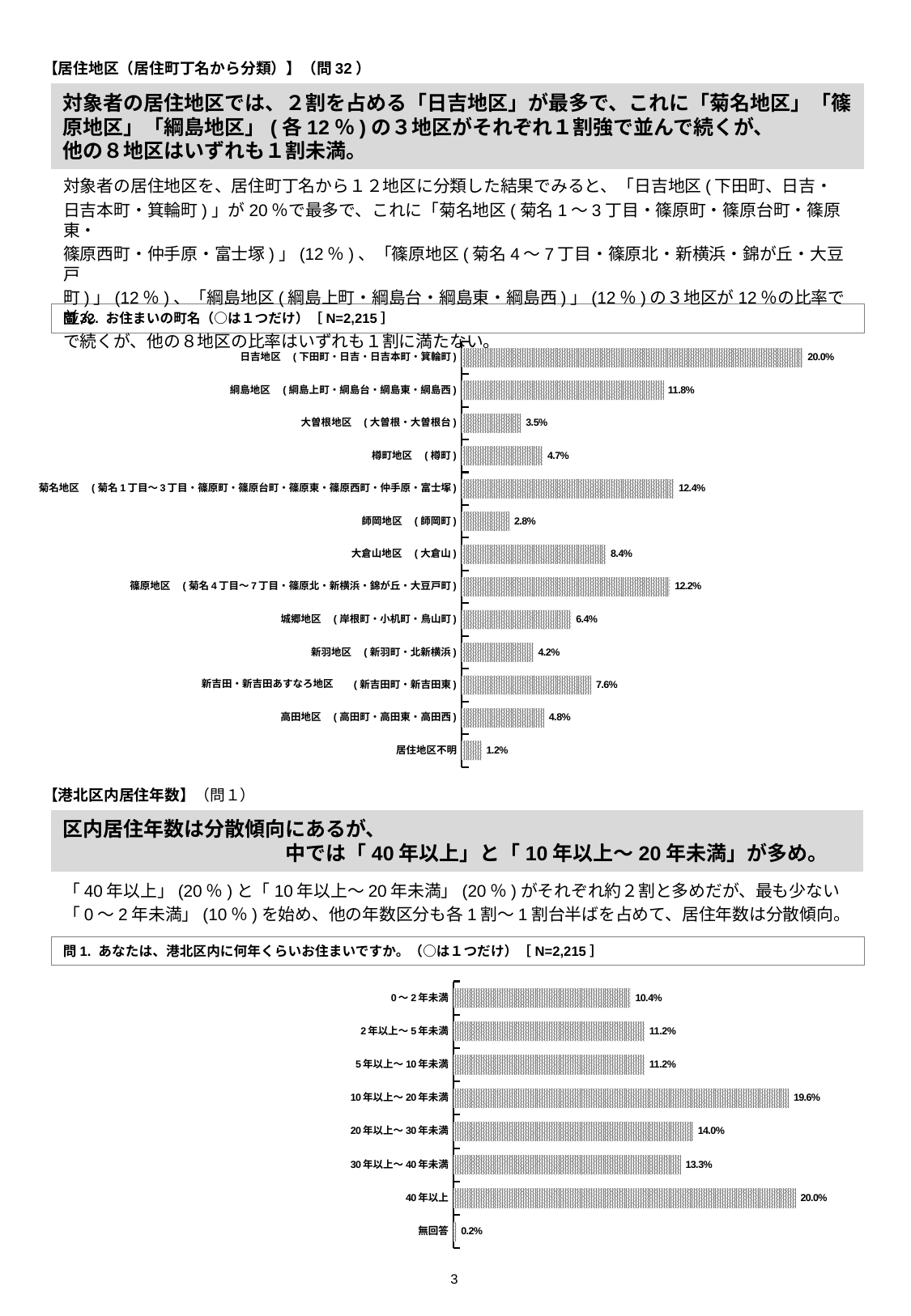

【居住地区（居住町丁名から分類）】（問32）
# 対象者の居住地区では、２割を占める「日吉地区」が最多で、これに「菊名地区」「篠原地区」「綱島地区」(各12％)の３地区がそれぞれ１割強で並んで続くが、 他の８地区はいずれも１割未満。
対象者の居住地区を、居住町丁名から１２地区に分類した結果でみると、「日吉地区(下田町、日吉・
日吉本町・箕輪町)」が20％で最多で、これに「菊名地区(菊名1～3丁目・篠原町・篠原台町・篠原東・
篠原西町・仲手原・富士塚)」(12％)、「篠原地区(菊名4～7丁目・篠原北・新横浜・錦が丘・大豆戸
町)」(12％)、「綱島地区(綱島上町・綱島台・綱島東・綱島西)」(12％)の３地区が12％の比率で並ん
で続くが、他の８地区の比率はいずれも１割に満たない。
問32. お住まいの町名（○は１つだけ）［N=2,215］

### Chart

| Category |  |
|---|---|
| 日吉地区　(下田町・日吉・日吉本町・箕輪町) | 0.199548532731377 |
| 綱島地区　(綱島上町・綱島台・綱島東・綱島西) | 0.117832957110609 |
| 大曽根地区　(大曽根・大曽根台) | 0.0347629796839729 |
| 樽町地区　(樽町) | 0.0474040632054176 |
| 菊名地区　(菊名1丁目～3丁目・篠原町・篠原台町・篠原東・篠原西町・仲手原・富士塚) | 0.124153498871332 |
| 師岡地区　(師岡町) | 0.0279909706546276 |
| 大倉山地区　(大倉山) | 0.0844243792325056 |
| 篠原地区　(菊名4丁目～7丁目・篠原北・新横浜・錦が丘・大豆戸町) | 0.121896162528217 |
| 城郷地区　(岸根町・小机町・鳥山町) | 0.0641083521444695 |
| 新羽地区　(新羽町・北新横浜) | 0.0419864559819414 |
| 新吉田＆あすなろ地区　(新吉田町・新吉田東) | 0.0758465011286683 |
| 高田地区　(高田町・高田東・高田西) | 0.0483069977426637 |
| 居住地区不明 | 0.0117381489841986 |
【港北区内居住年数】（問１）
区内居住年数は分散傾向にあるが、
　　　　　　　　　　　中では「40年以上」と「10年以上～20年未満」が多め。
「40年以上」(20％)と「10年以上～20年未満」(20％)がそれぞれ約２割と多めだが、最も少ない
「0～2年未満」(10％)を始め、他の年数区分も各1割～1割台半ばを占めて、居住年数は分散傾向。
問1. あなたは、港北区内に何年くらいお住まいですか。（○は１つだけ）［N=2,215］

### Chart

| Category |  |
|---|---|
| 0～2年未満 | 0.103837471783296 |
| 2年以上～5年未満 | 0.11196388261851 |
| 5年以上～10年未満 | 0.11196388261851 |
| 10年以上～20年未満 | 0.196388261851016 |
| 20年以上～30年未満 | 0.140406320541761 |
| 30年以上～40年未満 | 0.133182844243792 |
| 40年以上 | 0.200451467268623 |
| 無回答 | 0.0018058690744921 |
3